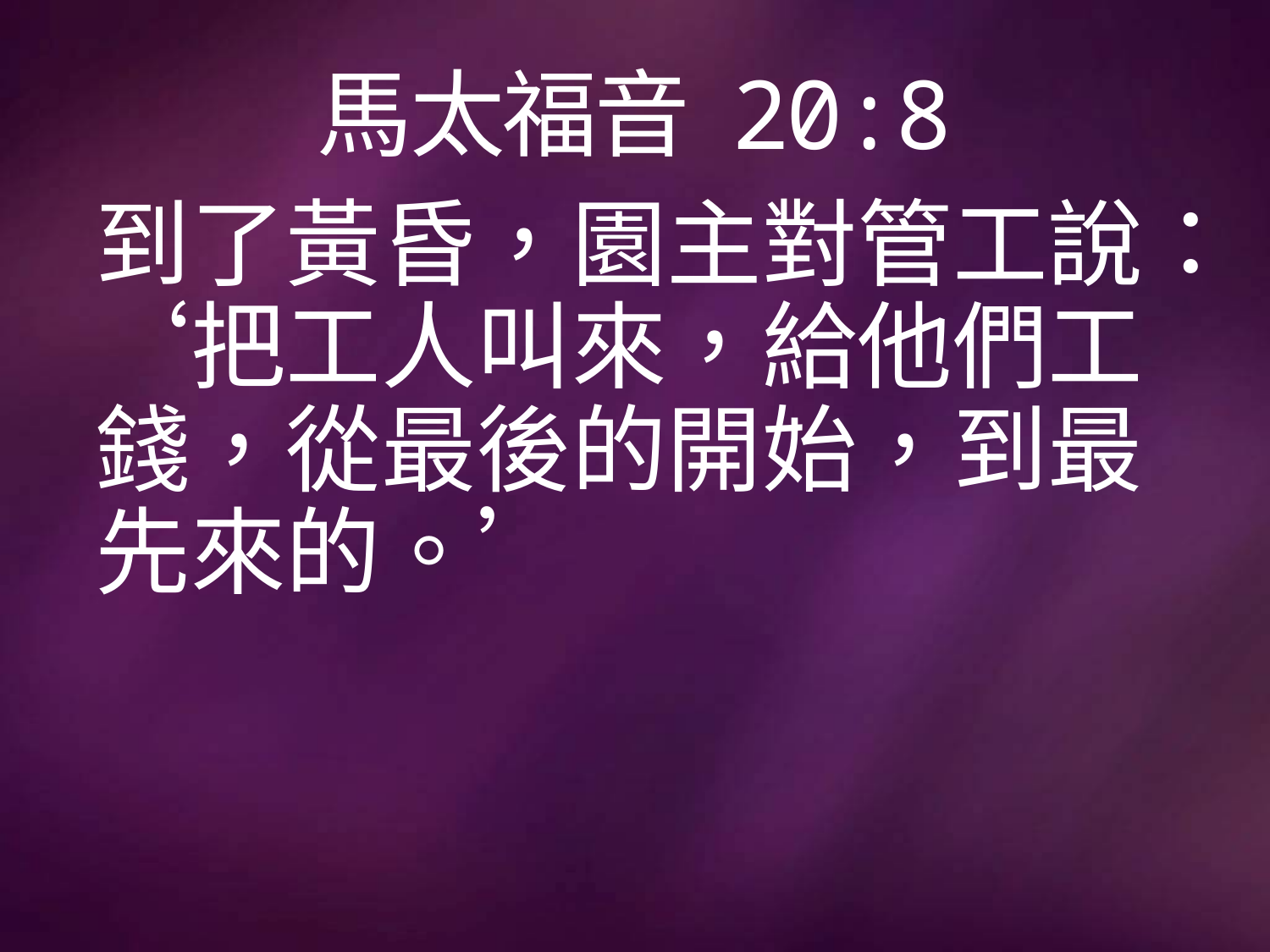

# 馬太福音 20:8
到了黃昏，園主對管工說：‘把工人叫來，給他們工錢，從最後的開始，到最先來的。’